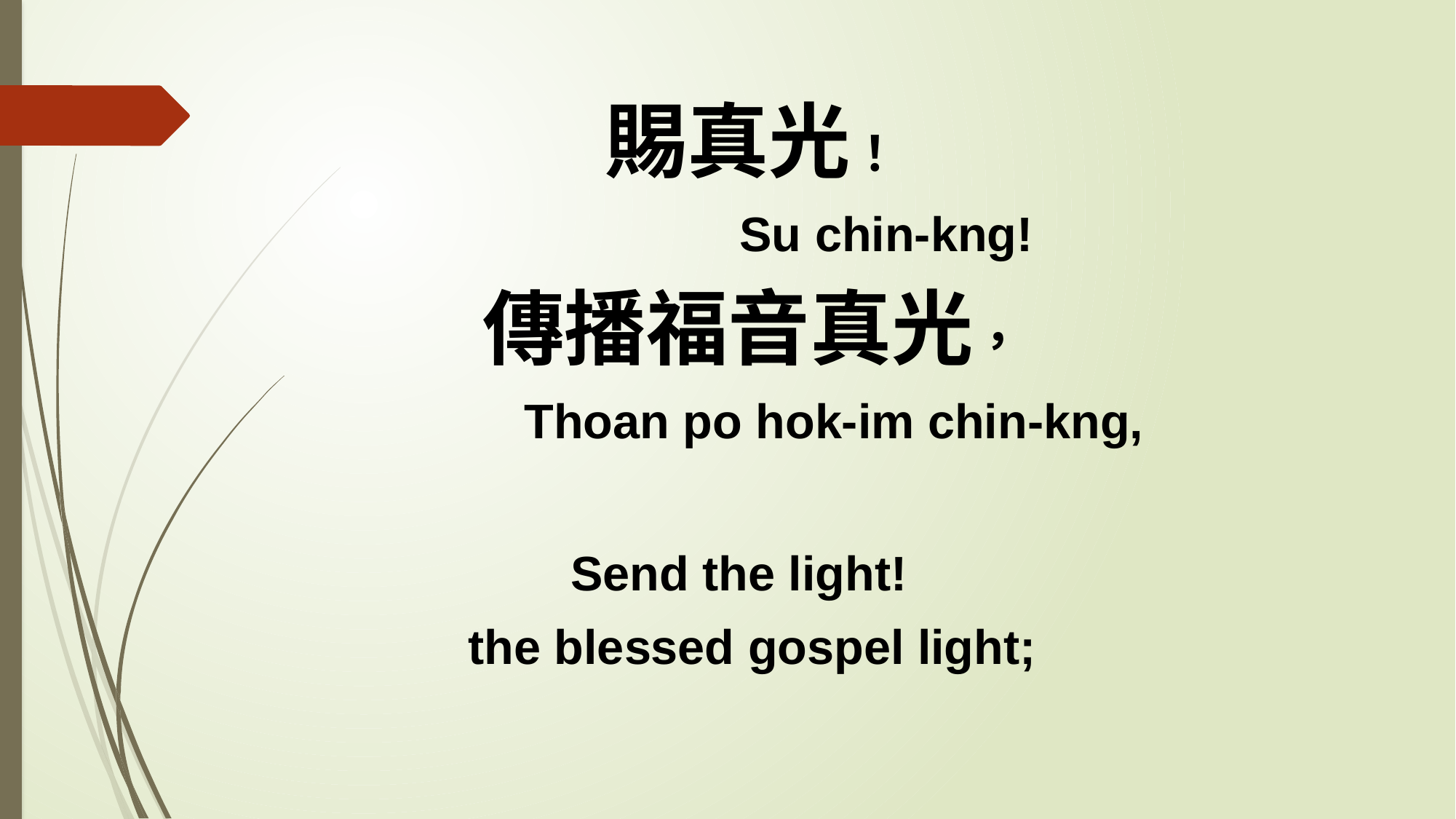

賜真光！
                                        Su chin-kng!
傳播福音真光，
                        Thoan po hok-im chin-kng,

Send the light!
the blessed gospel light;